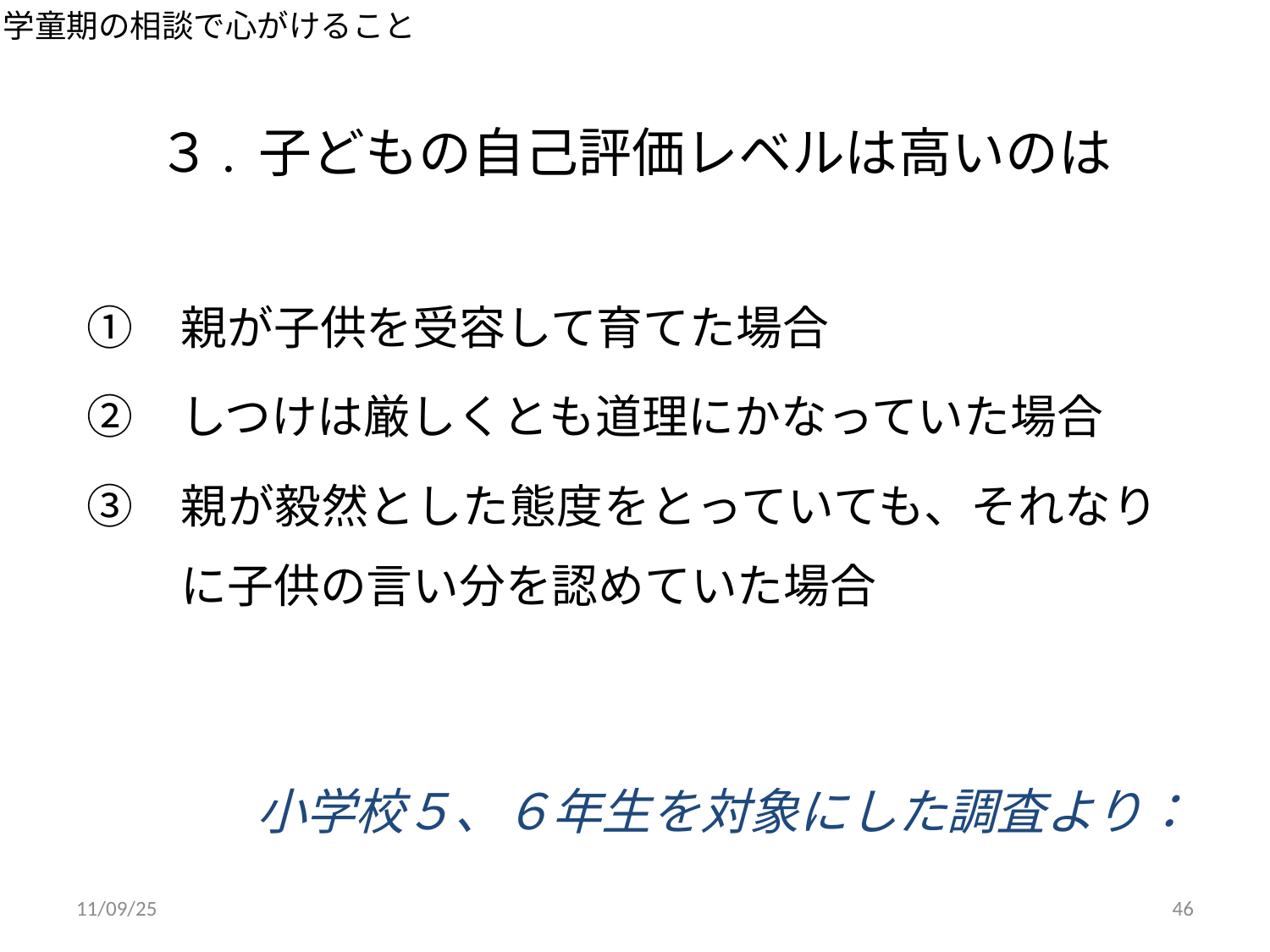

学童期の相談で心がけること
# ３. 子どもの自己評価レベルは高いのは
親が子供を受容して育てた場合
しつけは厳しくとも道理にかなっていた場合
親が毅然とした態度をとっていても、それなりに子供の言い分を認めていた場合
小学校５、６年生を対象にした調査より：
11/09/25
46